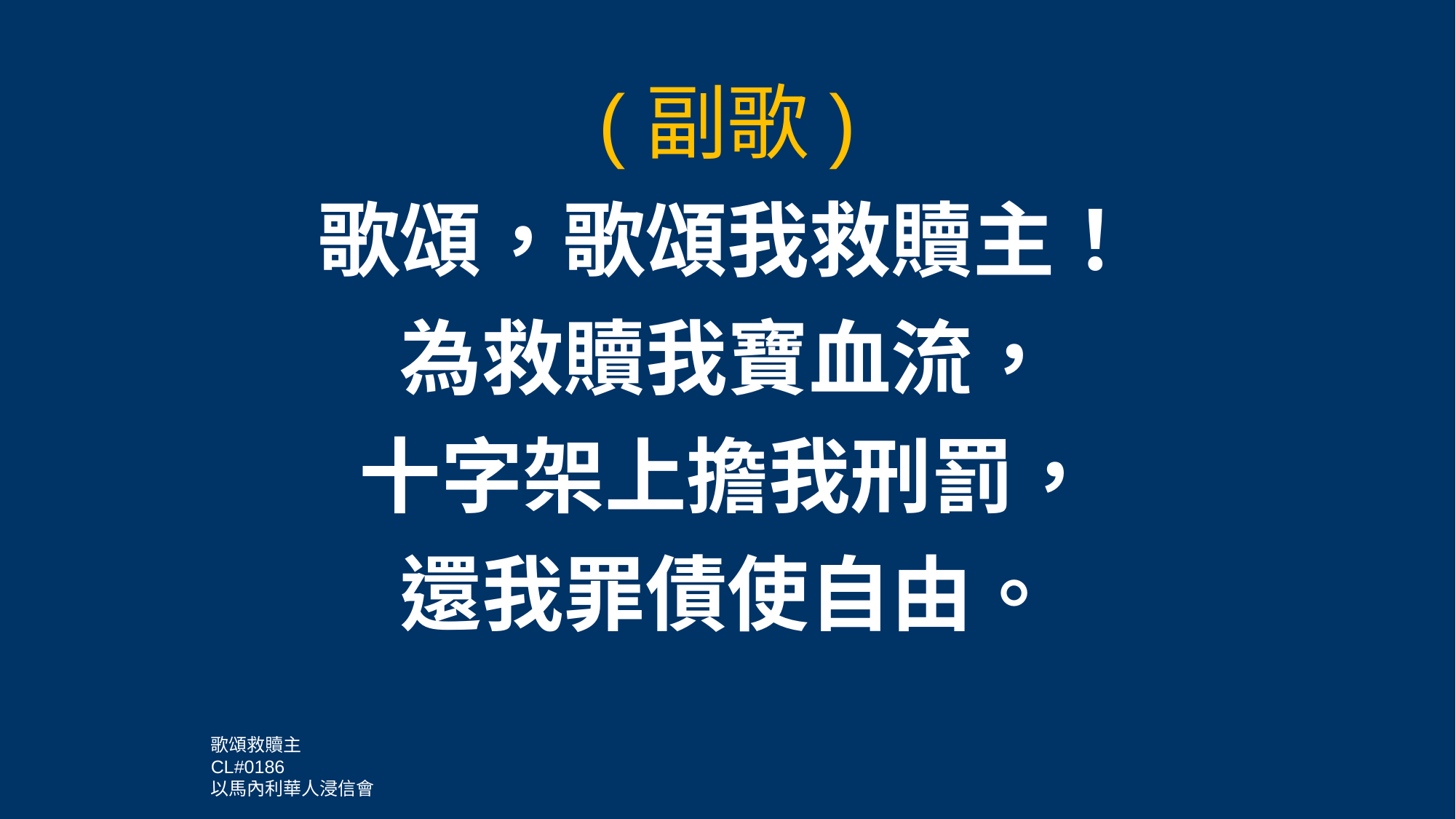

(副歌)
歌頌，歌頌我救贖主！
為救贖我寶血流，
十字架上擔我刑罰，
還我罪債使自由。
歌頌救贖主
CL#0186
以馬內利華人浸信會